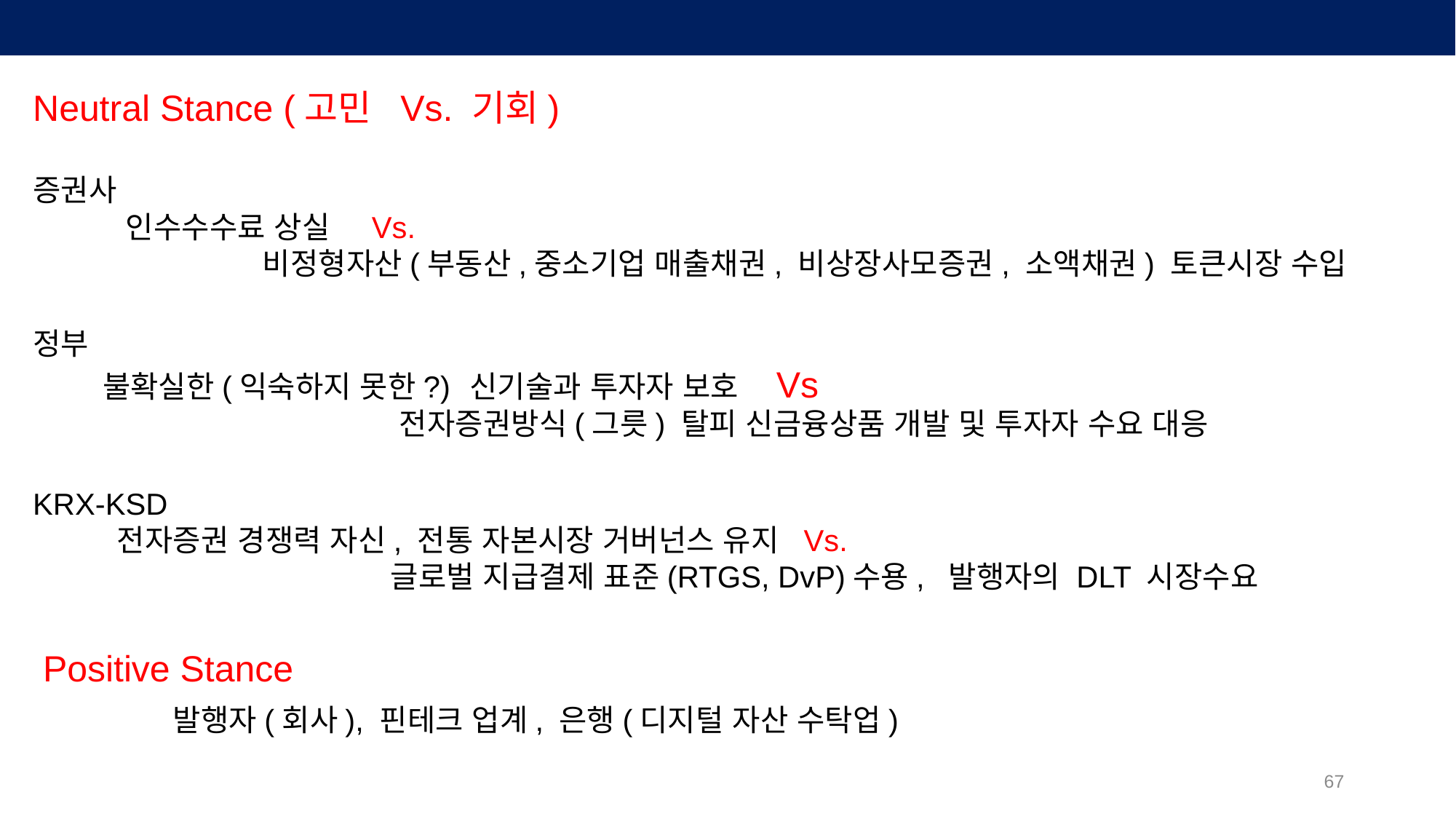

자본시장 이해자의  Stance
Neutral Stance (고민  Vs. 기회)

증권사
          인수수수료 상실    Vs.
                          비정형자산(부동산,중소기업 매출채권, 비상장사모증권, 소액채권) 토큰시장 수입

정부
      불확실한(익숙하지 못한?) 신기술과 투자자 보호   Vs
                                          전자증권방식(그릇) 탈피 신금융상품 개발 및 투자자 수요 대응

KRX-KSD
         전자증권 경쟁력 자신, 전통 자본시장 거버넌스 유지  Vs.
                                         글로벌 지급결제 표준(RTGS, DvP)수용,  발행자의 DLT 시장수요

 Positive Stance
           발행자(회사), 핀테크 업계, 은행(디지털 자산 수탁업)
67